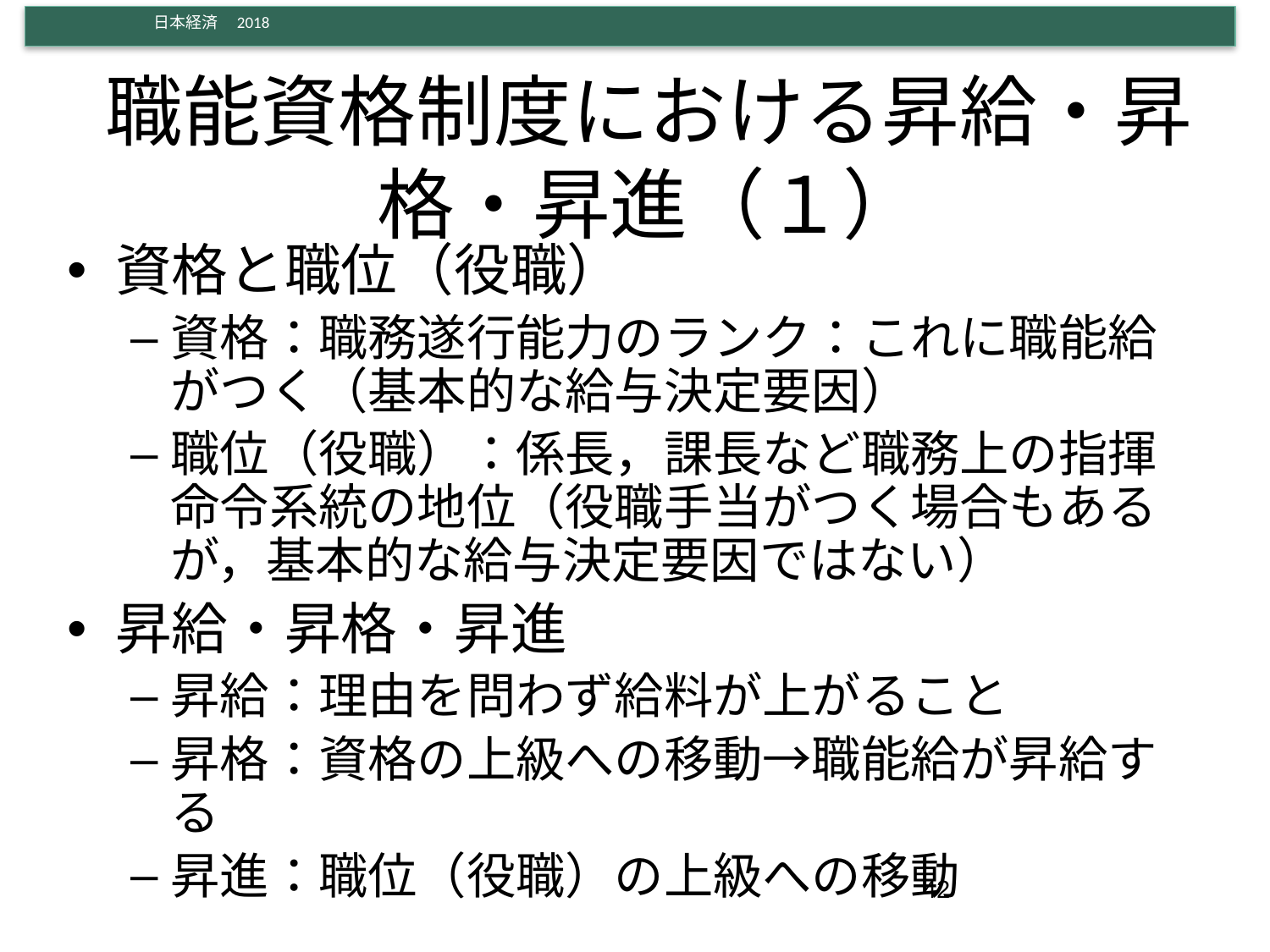

# 職能資格制度における昇給・昇格・昇進（１）
資格と職位（役職）
資格：職務遂行能力のランク：これに職能給がつく（基本的な給与決定要因）
職位（役職）：係長，課長など職務上の指揮命令系統の地位（役職手当がつく場合もあるが，基本的な給与決定要因ではない）
昇給・昇格・昇進
昇給：理由を問わず給料が上がること
昇格：資格の上級への移動→職能給が昇給する
昇進：職位（役職）の上級への移動
42